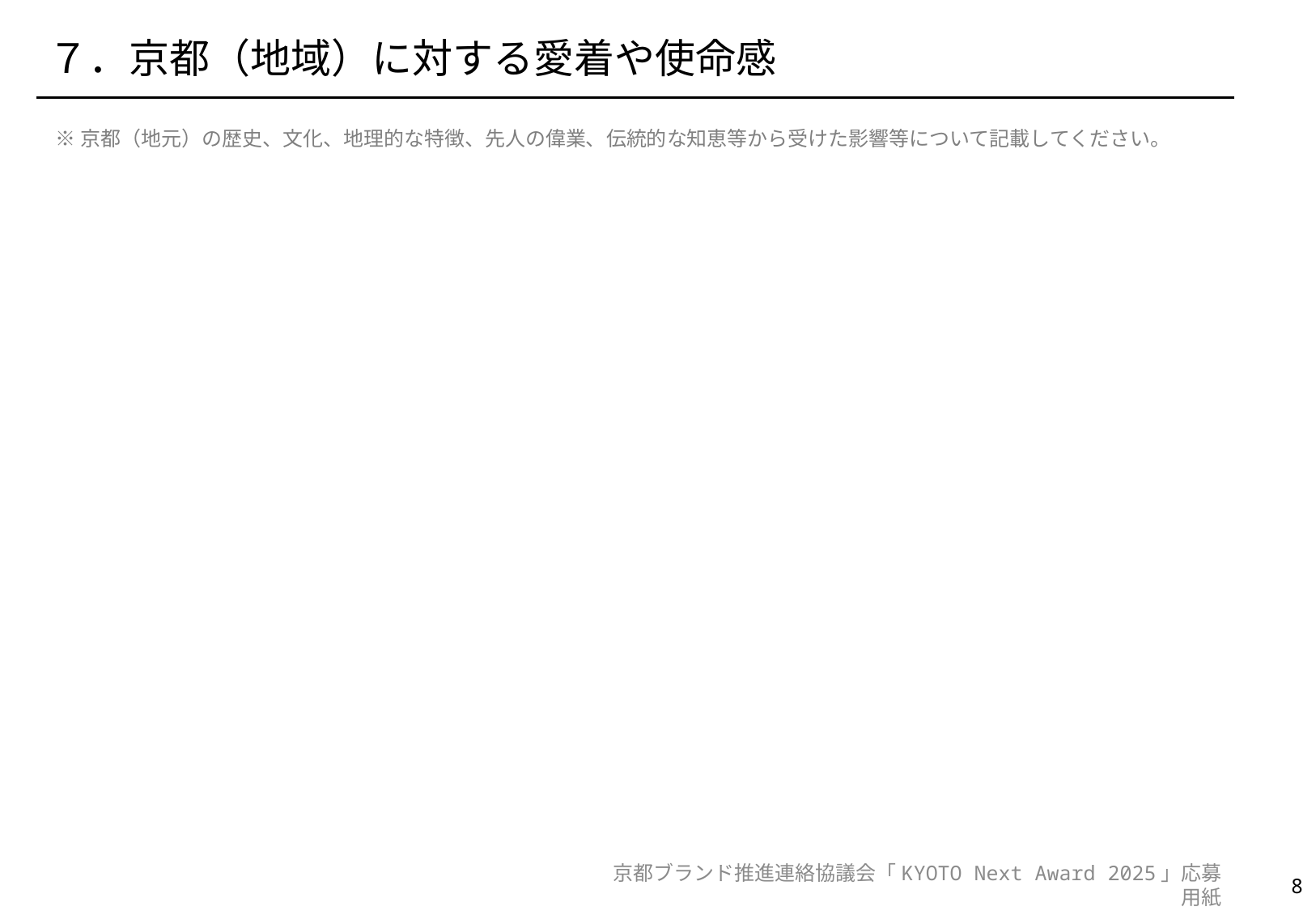

７．京都（地域）に対する愛着や使命感
※京都（地元）の歴史、文化、地理的な特徴、先人の偉業、伝統的な知恵等から受けた影響等について記載してください。
京都ブランド推進連絡協議会「KYOTO Next Award 2025」応募用紙
8